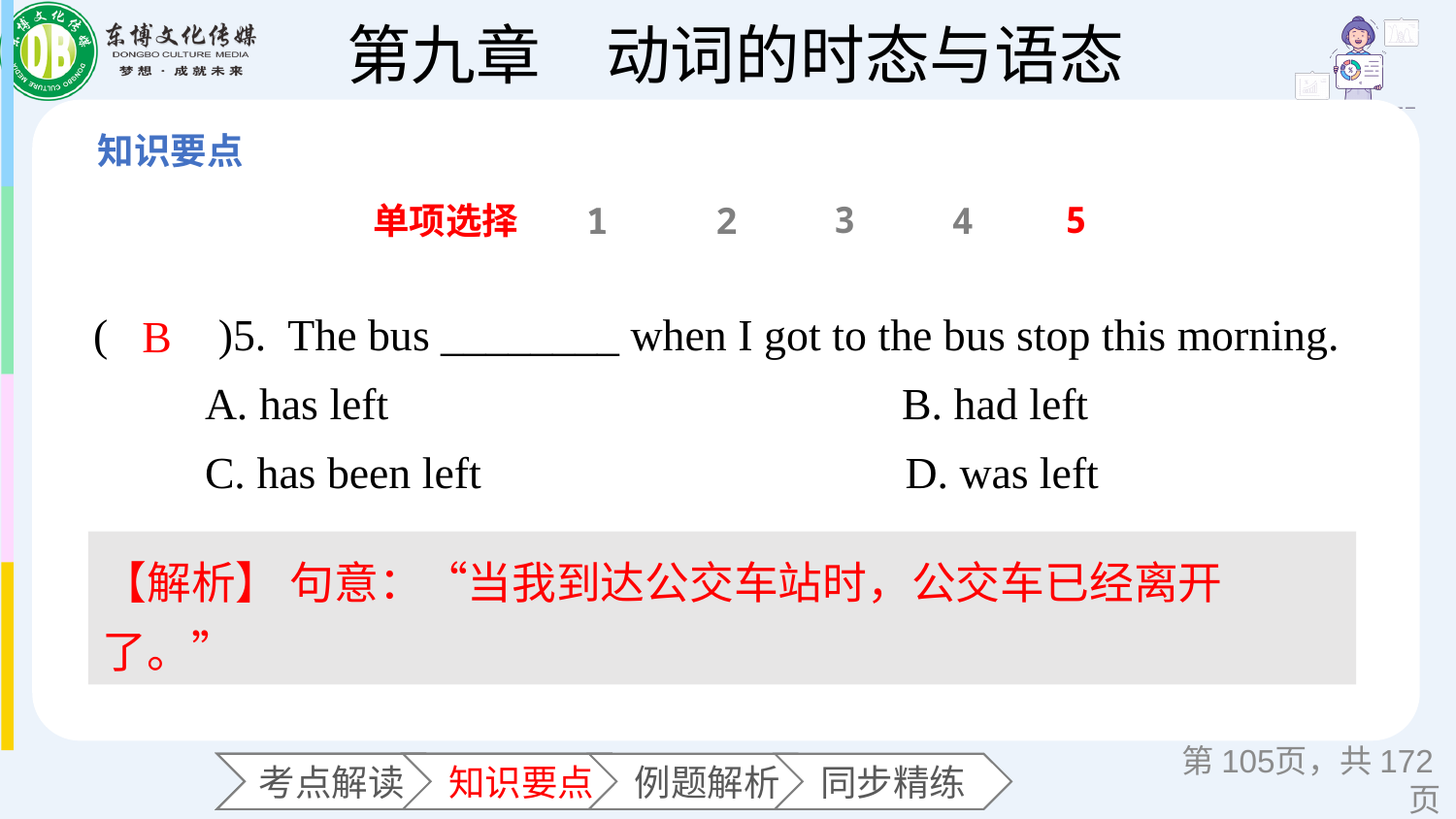

3
5
单项选择
1
2
4
(　　)5.  The bus ________ when I got to the bus stop this morning.
          A. has left                                              B. had left
          C. has been left                                      D. was left
B
【解析】 句意：“当我到达公交车站时，公交车已经离开了。”
第105页，共172页